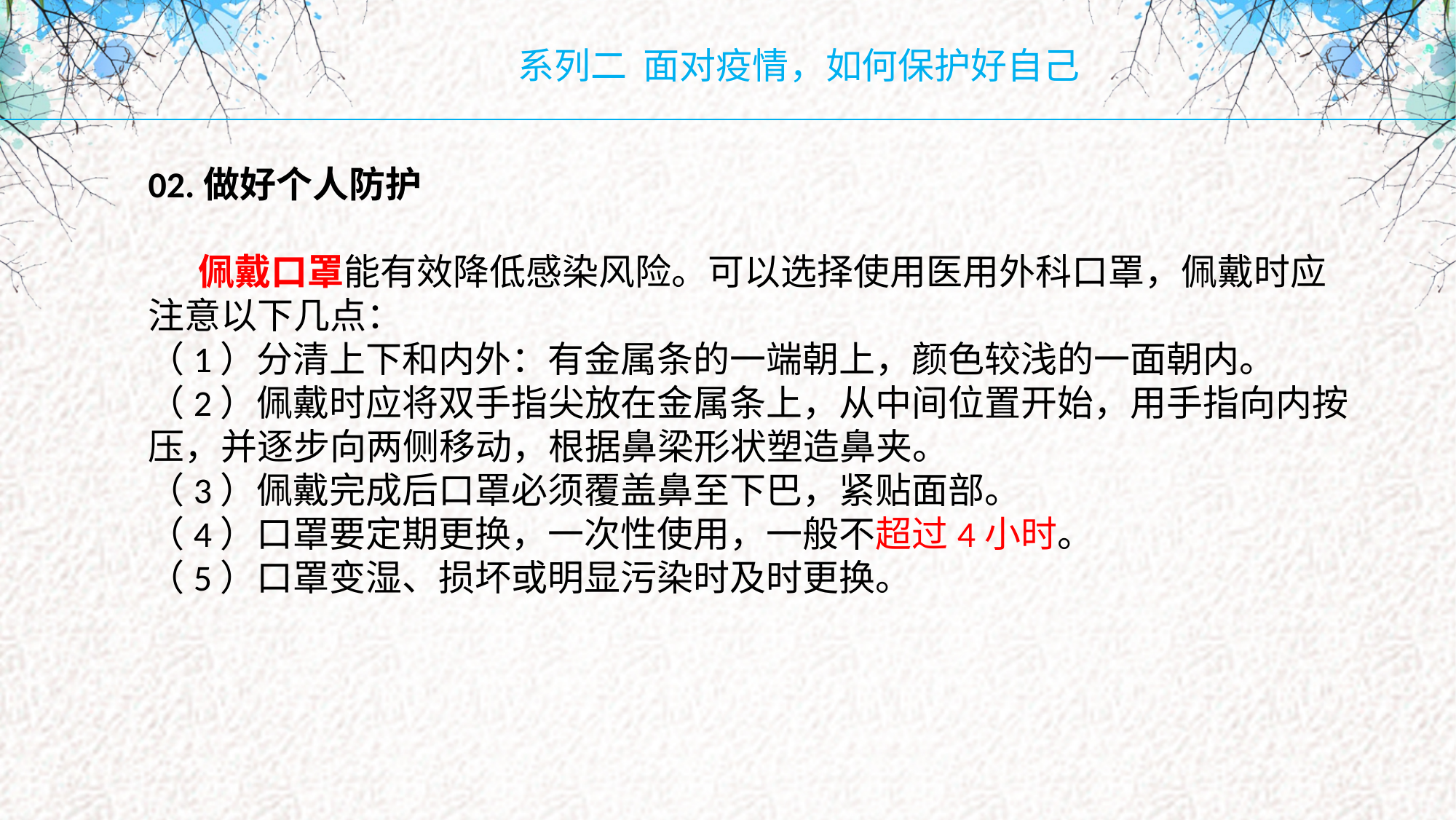

系列二  面对疫情，如何保护好自己
02.做好个人防护

     佩戴口罩能有效降低感染风险。可以选择使用医用外科口罩，佩戴时应注意以下几点：
（1）分清上下和内外：有金属条的一端朝上，颜色较浅的一面朝内。
（2）佩戴时应将双手指尖放在金属条上，从中间位置开始，用手指向内按压，并逐步向两侧移动，根据鼻梁形状塑造鼻夹。
（3）佩戴完成后口罩必须覆盖鼻至下巴，紧贴面部。
（4）口罩要定期更换，一次性使用，一般不超过4小时。
（5）口罩变湿、损坏或明显污染时及时更换。